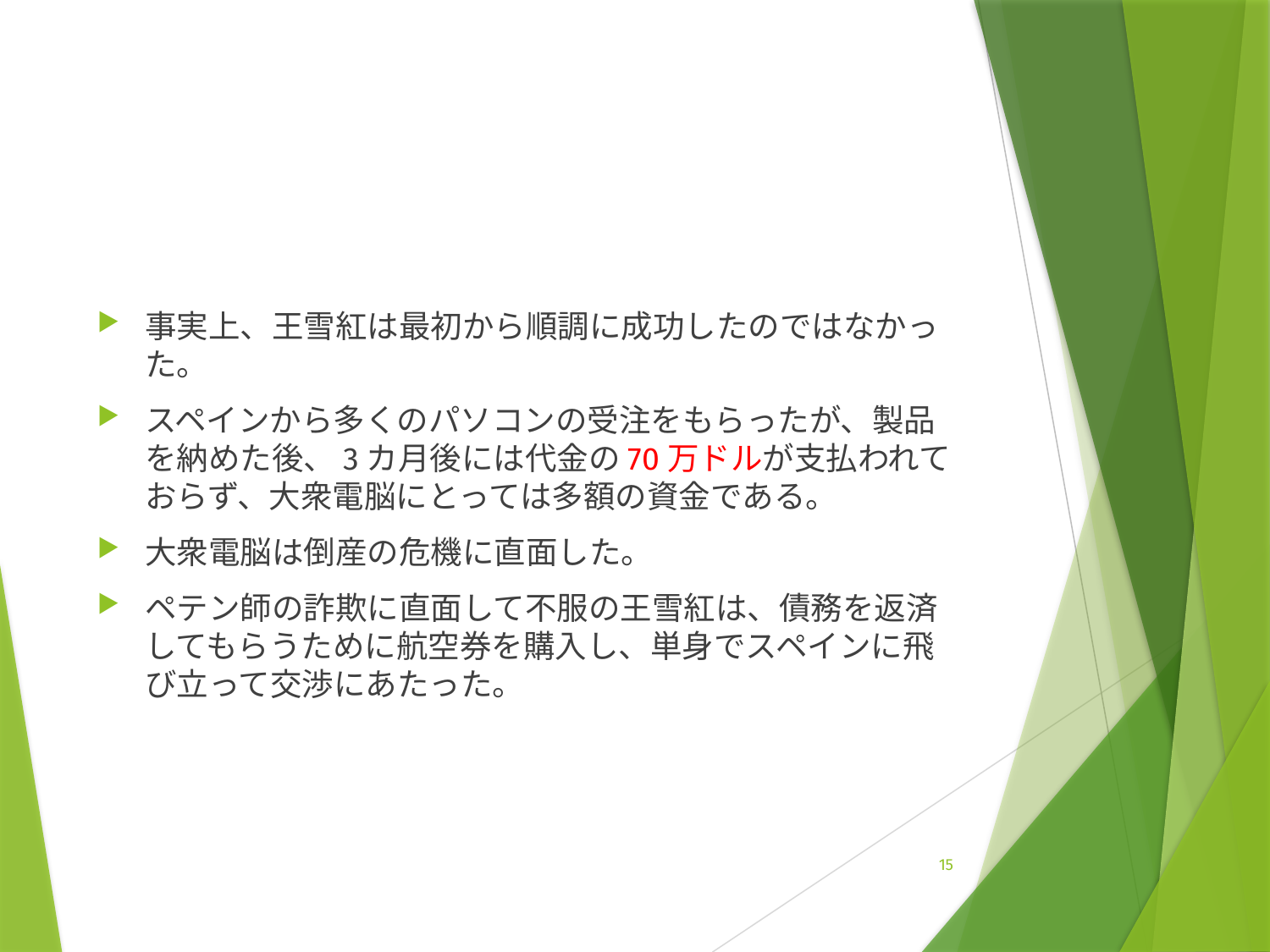

#
事実上、王雪紅は最初から順調に成功したのではなかった。
スペインから多くのパソコンの受注をもらったが、製品を納めた後、3カ月後には代金の70万ドルが支払われておらず、大衆電脳にとっては多額の資金である。
大衆電脳は倒産の危機に直面した。
ペテン師の詐欺に直面して不服の王雪紅は、債務を返済してもらうために航空券を購入し、単身でスペインに飛び立って交渉にあたった。

15